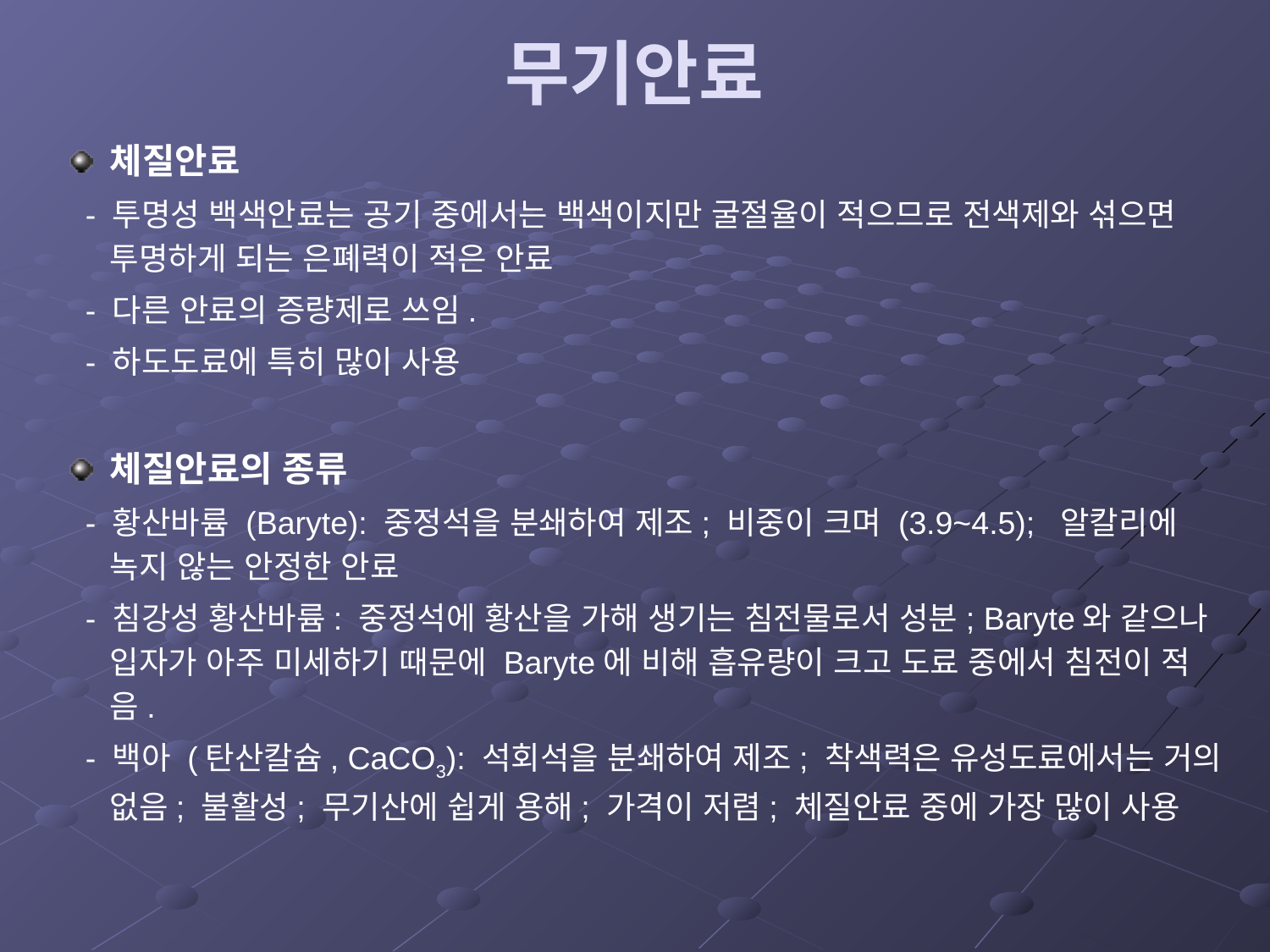

# 무기안료
체질안료
  - 투명성 백색안료는 공기 중에서는 백색이지만 굴절율이 적으므로 전색제와 섞으면 투명하게 되는 은폐력이 적은 안료
  - 다른 안료의 증량제로 쓰임.
  - 하도도료에 특히 많이 사용

체질안료의 종류
  - 황산바륨 (Baryte): 중정석을 분쇄하여 제조; 비중이 크며 (3.9~4.5);  알칼리에 녹지 않는 안정한 안료
  - 침강성 황산바륨: 중정석에 황산을 가해 생기는 침전물로서 성분; Baryte와 같으나 입자가 아주 미세하기 때문에 Baryte에 비해 흡유량이 크고 도료 중에서 침전이 적음.
  - 백아 (탄산칼슘, CaCO3): 석회석을 분쇄하여 제조; 착색력은 유성도료에서는 거의 없음; 불활성; 무기산에 쉽게 용해; 가격이 저렴; 체질안료 중에 가장 많이 사용